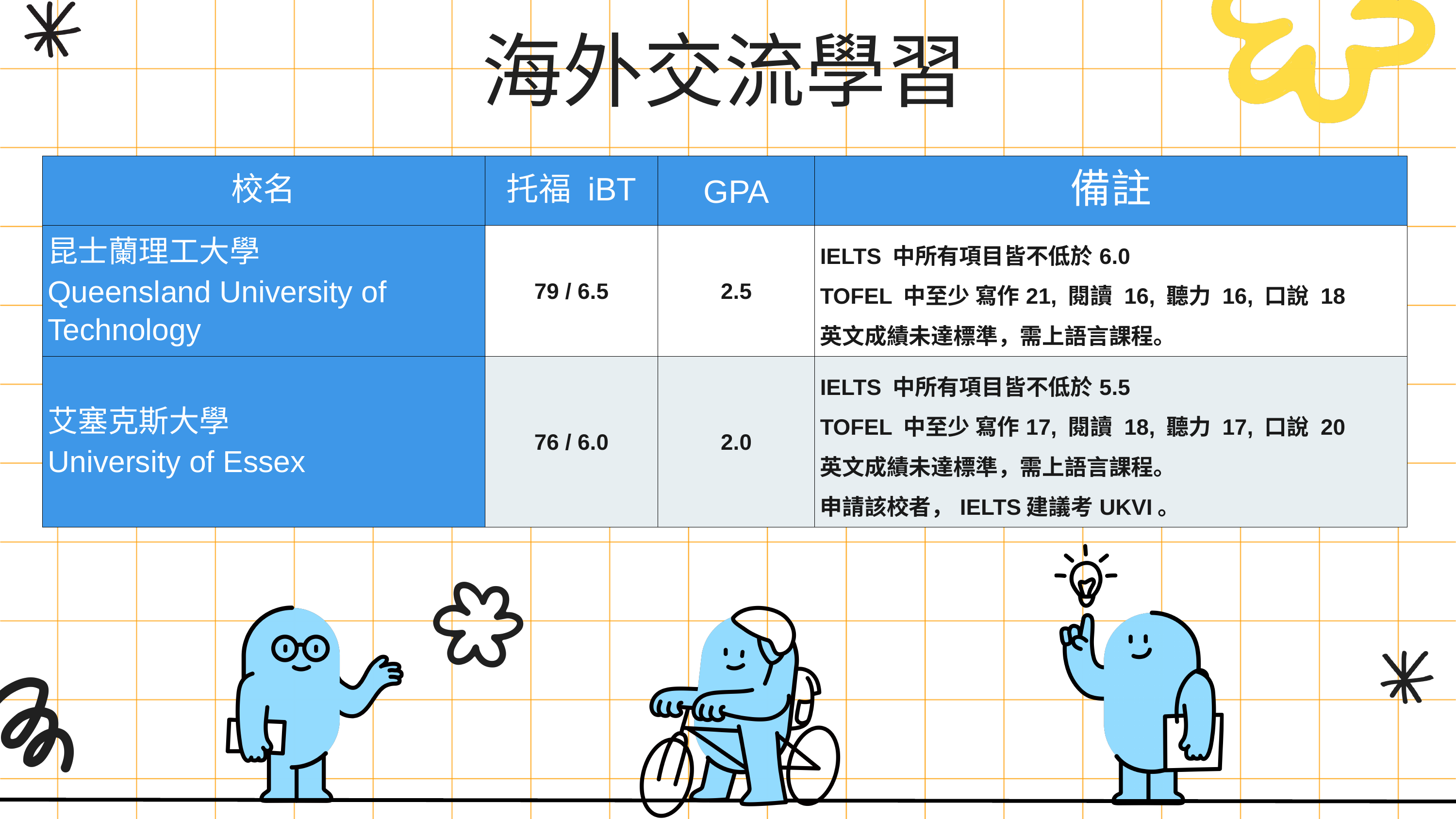

海外交流學習
| 校名 | 托福 iBT | GPA | 備註 |
| --- | --- | --- | --- |
| 昆士蘭理工大學 Queensland University of Technology | 79 / 6.5 | 2.5 | IELTS 中所有項目皆不低於6.0 TOFEL 中至少 寫作21, 閱讀 16, 聽力 16, 口說 18 英文成績未達標準，需上語言課程。 |
| 艾塞克斯大學 University of Essex | 76 / 6.0 | 2.0 | IELTS 中所有項目皆不低於5.5 TOFEL 中至少 寫作17, 閱讀 18, 聽力 17, 口說 20 英文成績未達標準，需上語言課程。 申請該校者，IELTS建議考UKVI。 |